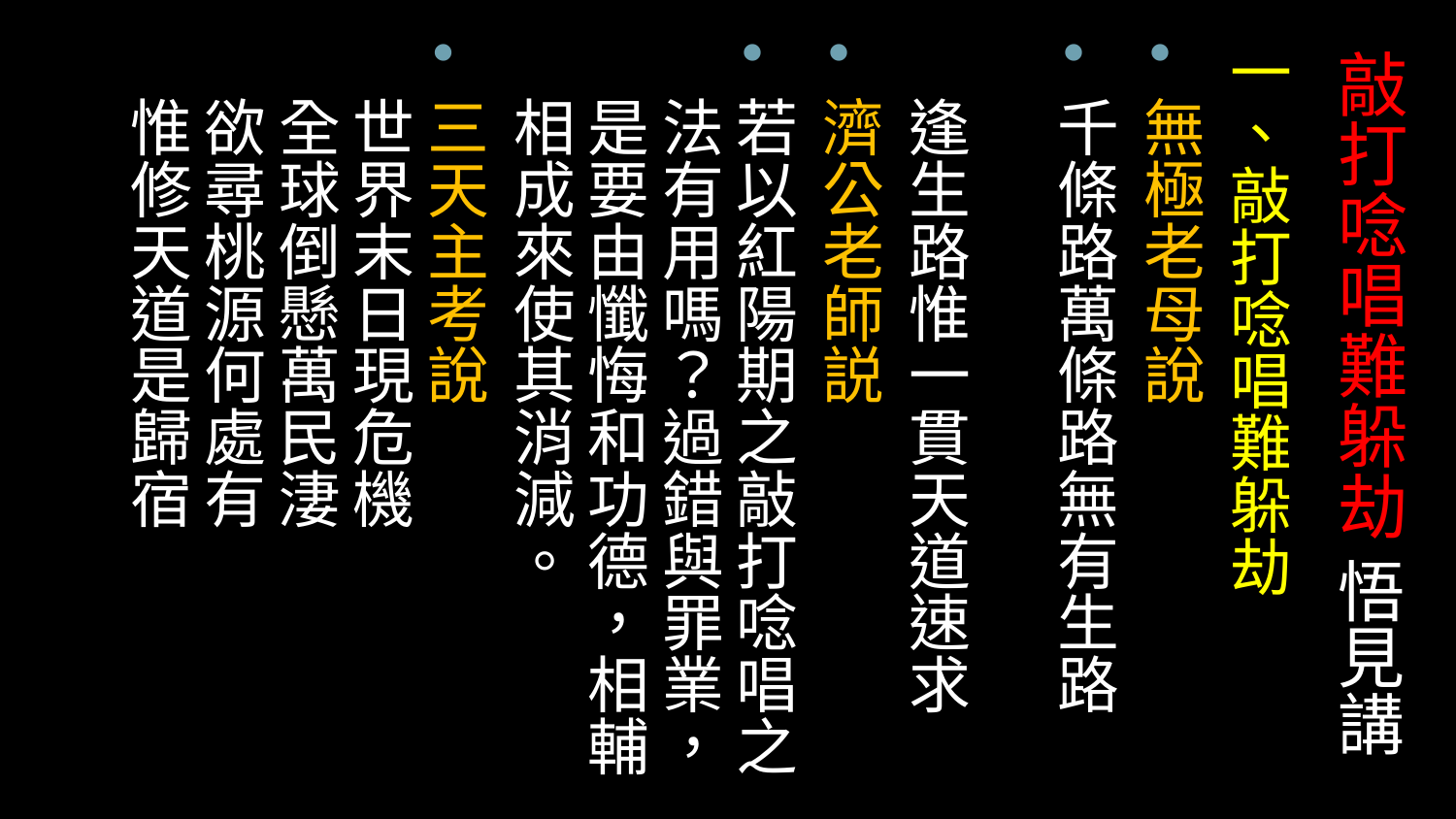

# 敲打唸唱難躲劫 悟見講
一、敲打唸唱難躲劫
無極老母說
千條路萬條路無有生路 　
逢生路惟一貫天道速求
濟公老師説
若以紅陽期之敲打唸唱之法有用嗎？過錯與罪業，是要由懺悔和功德，相輔相成來使其消減。
三天主考說
世界末日現危機　 
全球倒懸萬民淒
欲尋桃源何處有 　
惟修天道是歸宿